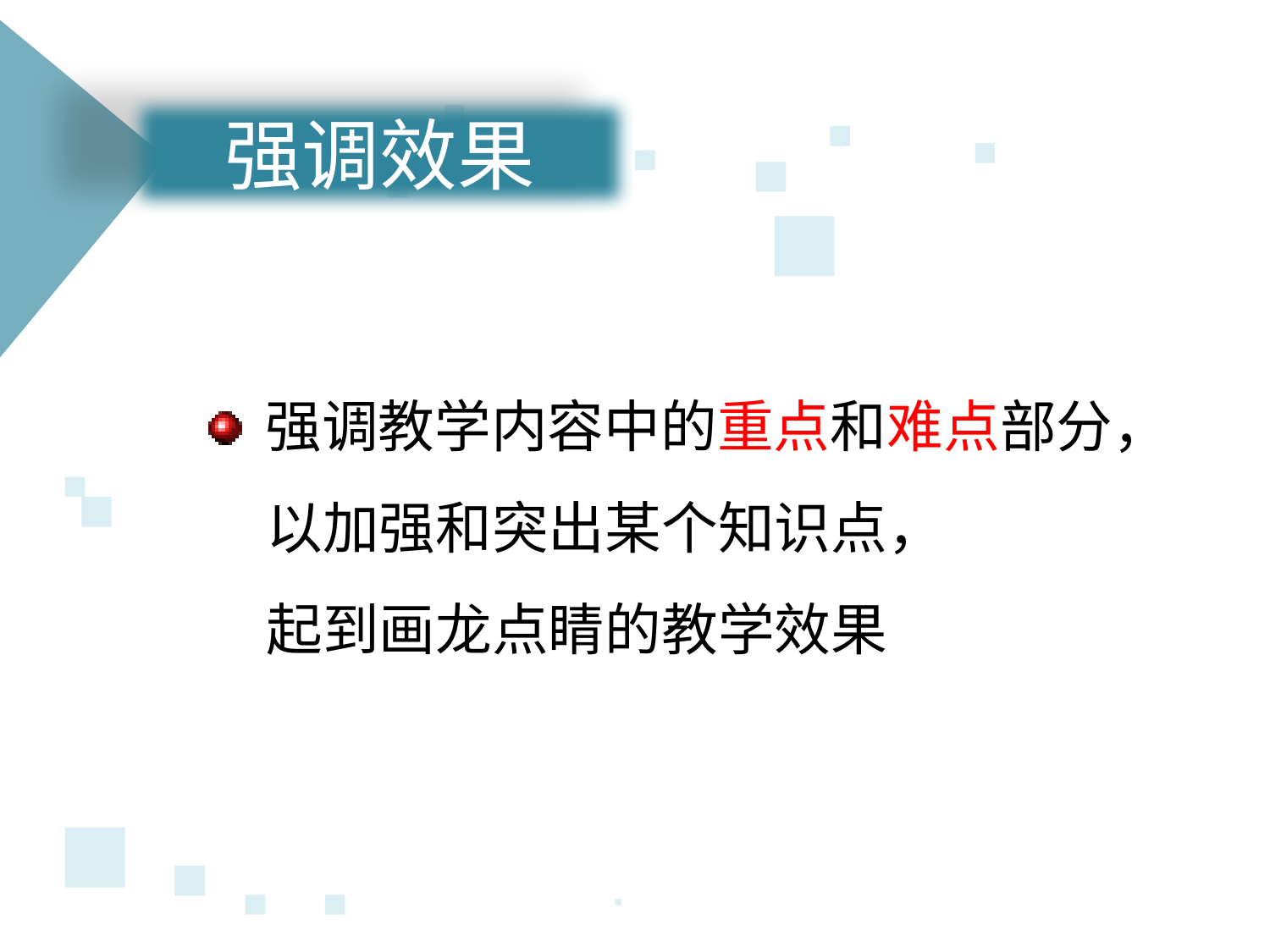

强调效果
强调教学内容中的重点和难点部分，
    以加强和突出某个知识点，
    起到画龙点睛的教学效果